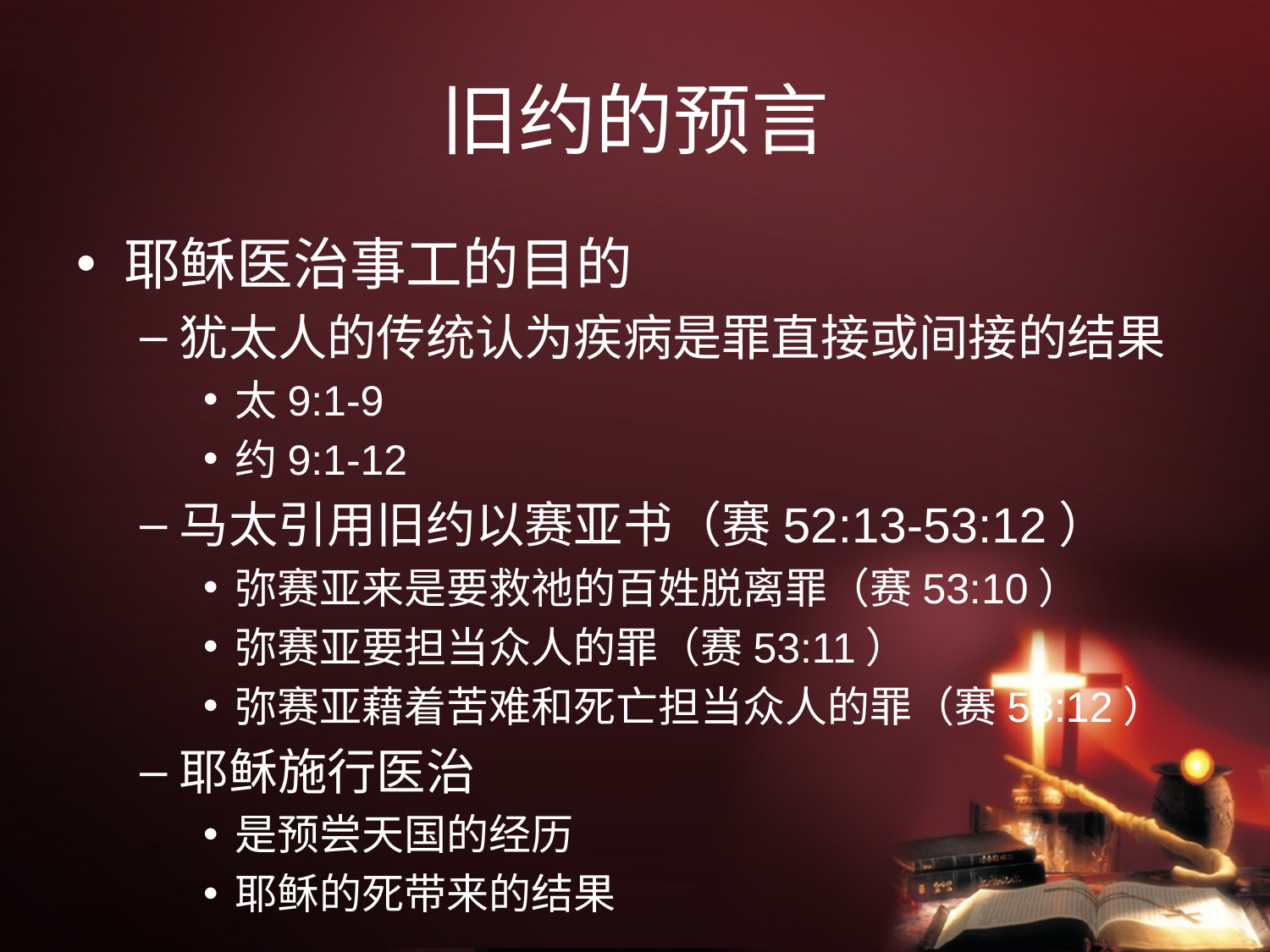

# 旧约的预言
耶稣医治事工的目的
犹太人的传统认为疾病是罪直接或间接的结果
太9:1-9
约9:1-12
马太引用旧约以赛亚书（赛52:13-53:12）
弥赛亚来是要救祂的百姓脱离罪（赛53:10）
弥赛亚要担当众人的罪（赛53:11）
弥赛亚藉着苦难和死亡担当众人的罪（赛53:12）
耶稣施行医治
是预尝天国的经历
耶稣的死带来的结果